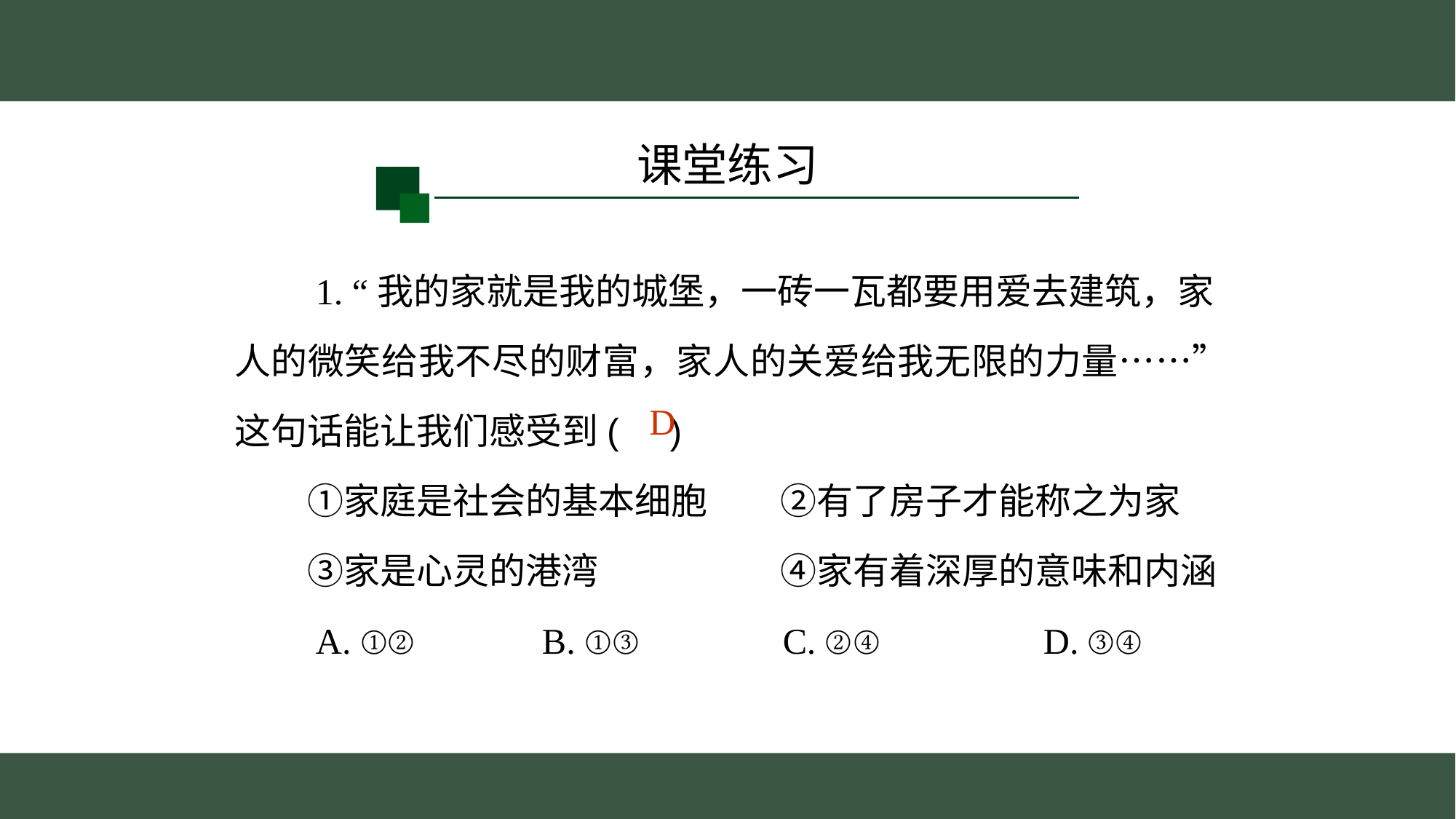

课堂练习
　　1. “我的家就是我的城堡，一砖一瓦都要用爱去建筑，家
人的微笑给我不尽的财富，家人的关爱给我无限的力量……”
这句话能让我们感受到(     )
　　①家庭是社会的基本细胞　　②有了房子才能称之为家
　　③家是心灵的港湾　　　　　④家有着深厚的意味和内涵
　　A. ①②　　　B. ①③　　　  C. ②④　　　　D. ③④
D